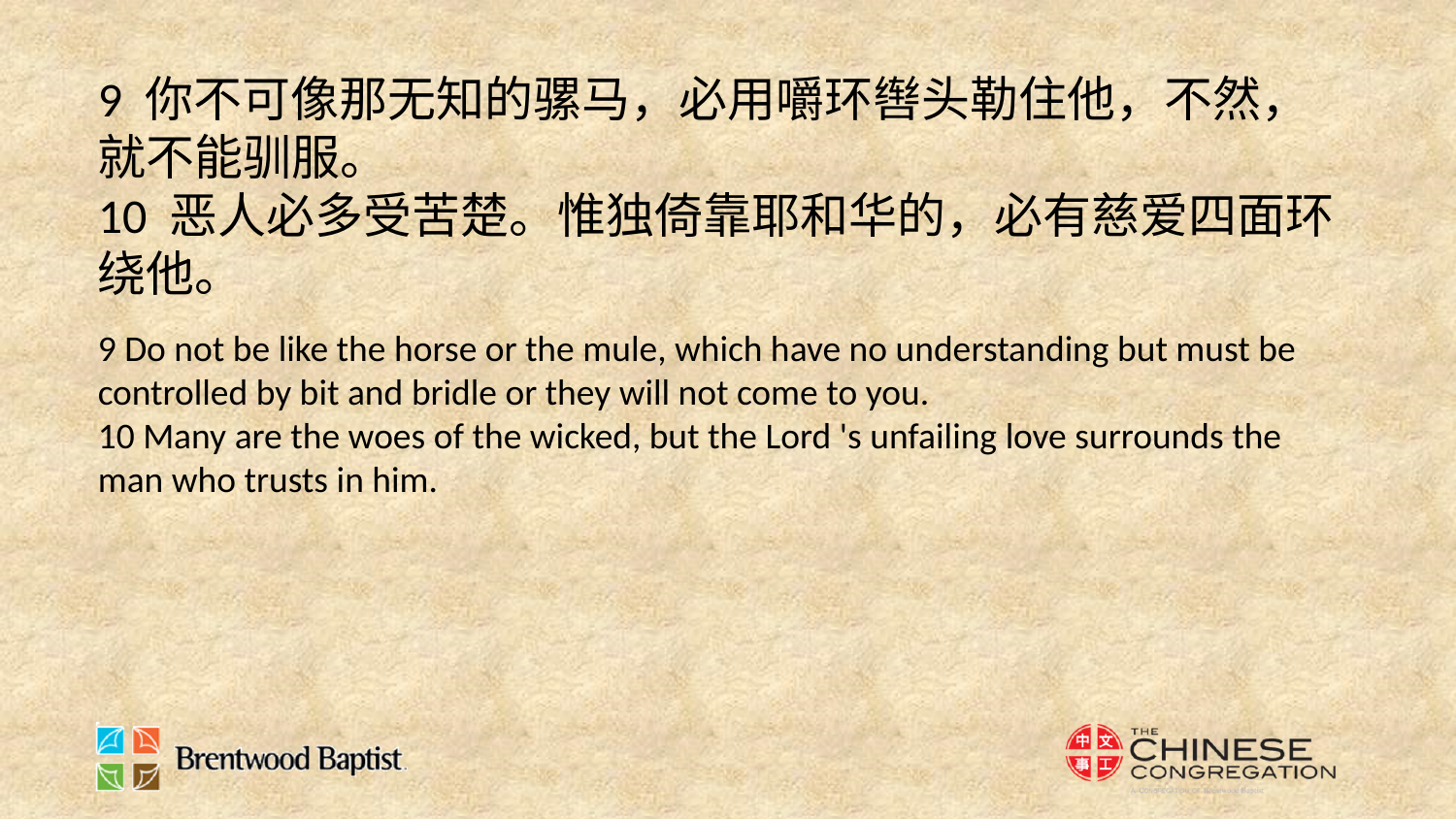

9 你不可像那无知的骡马，必用嚼环辔头勒住他，不然，就不能驯服。
10 恶人必多受苦楚。惟独倚靠耶和华的，必有慈爱四面环绕他。

9 Do not be like the horse or the mule, which have no understanding but must be controlled by bit and bridle or they will not come to you.
10 Many are the woes of the wicked, but the Lord 's unfailing love surrounds the man who trusts in him.